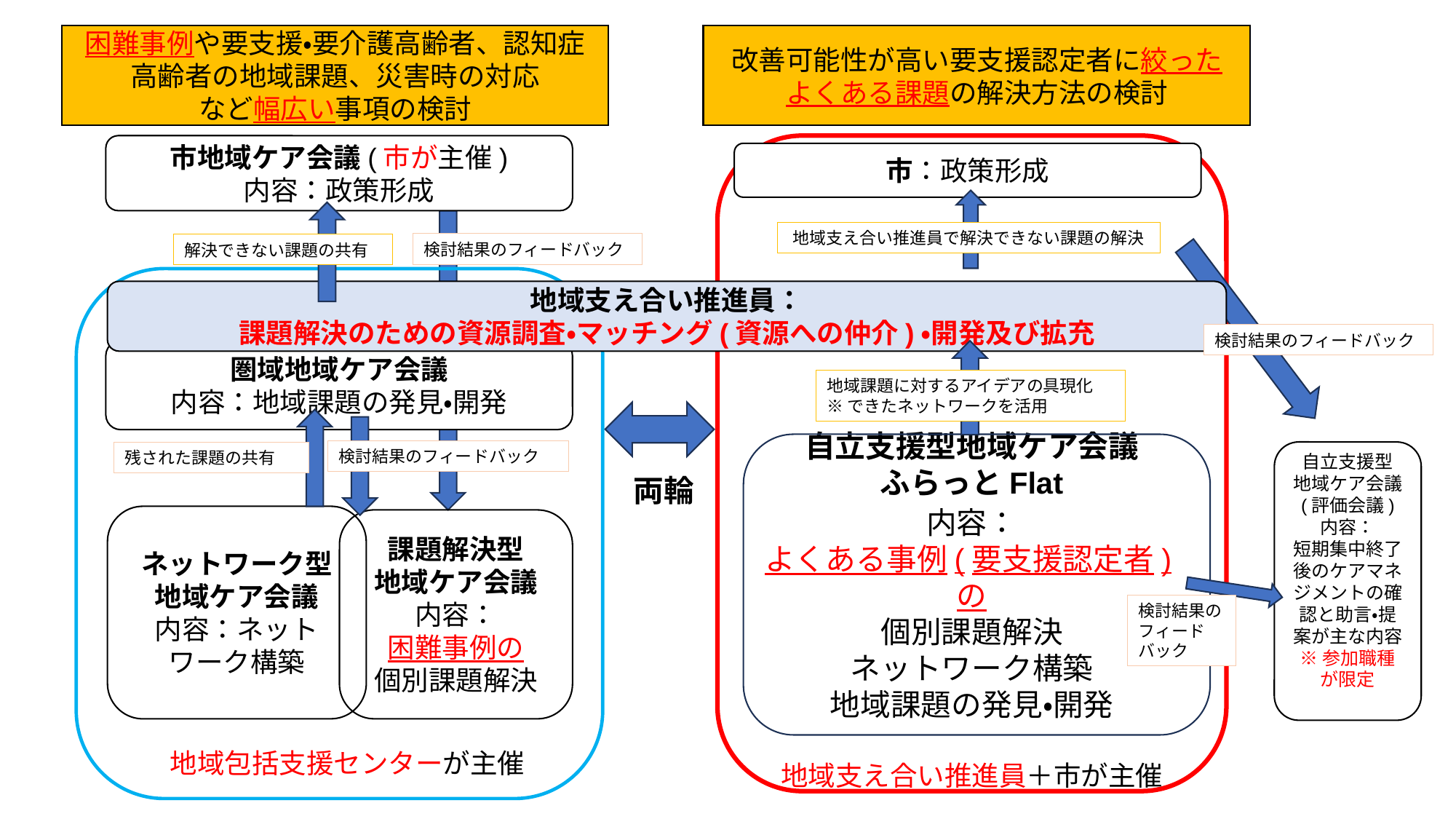

改善可能性が高い要支援認定者に絞った
よくある課題の解決方法の検討
困難事例や要支援・要介護高齢者、認知症
高齢者の地域課題、災害時の対応
など幅広い事項の検討
市地域ケア会議(市が主催)
内容：政策形成

自立支援型地域ケア会議
ふらっとFlat

内容：
よくある事例(要支援認定者)の
個別課題解決
ネットワーク構築
地域課題の発見・開発

地域支え合い推進員＋市が主催

市：政策形成

地域支え合い推進員で解決できない課題の解決
検討結果のフィードバック
解決できない課題の共有

地域支え合い推進員：
課題解決のための資源調査・マッチング(資源への仲介)・開発及び拡充

検討結果のフィードバック
圏域地域ケア会議
内容：地域課題の発見・開発

地域課題に対するアイデアの具現化
※できたネットワークを活用

検討結果のフィードバック

残された課題の共有
自立支援型
地域ケア会議
(評価会議)
内容：
短期集中終了後のケアマネジメントの確認と助言・提案が主な内容
※参加職種が限定

両輪
ネットワーク型地域ケア会議
内容：ネットワーク構築

課題解決型
地域ケア会議
内容：
困難事例の
個別課題解決

検討結果の
フィードバック
地域包括支援センターが主催